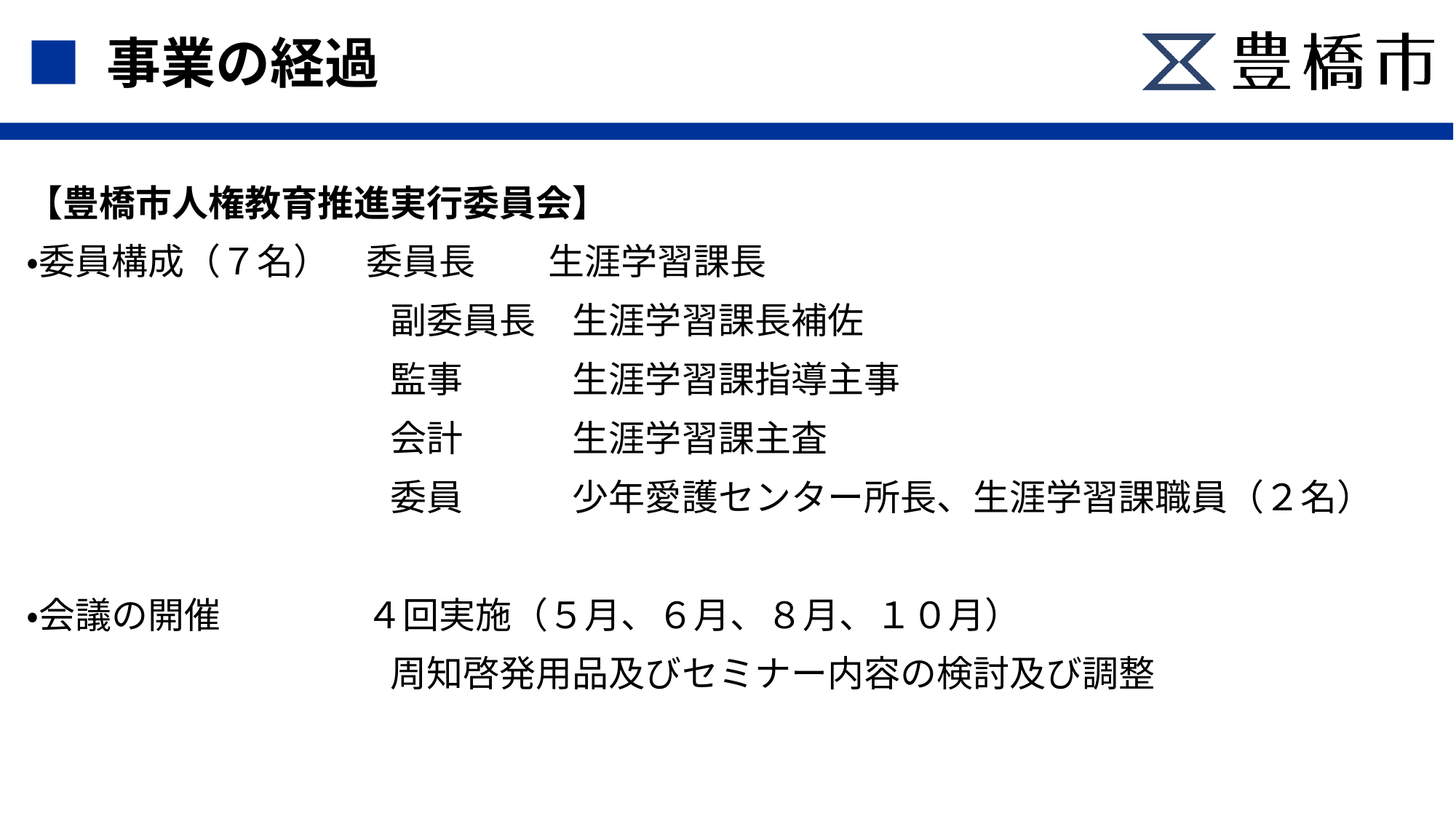

■ 事業の経過
【豊橋市人権教育推進実行委員会】
・委員構成（７名）　委員長　　生涯学習課長
　　　　　　　　　　副委員長　生涯学習課長補佐
　　　　　　　　　　監事　　　生涯学習課指導主事
　　　　　　　　　　会計　　　生涯学習課主査
　　　　　　　　　　委員　　　少年愛護センター所長、生涯学習課職員（２名）

・会議の開催　　　　４回実施（５月、６月、８月、１０月）
　　　　　　　　　　周知啓発用品及びセミナー内容の検討及び調整